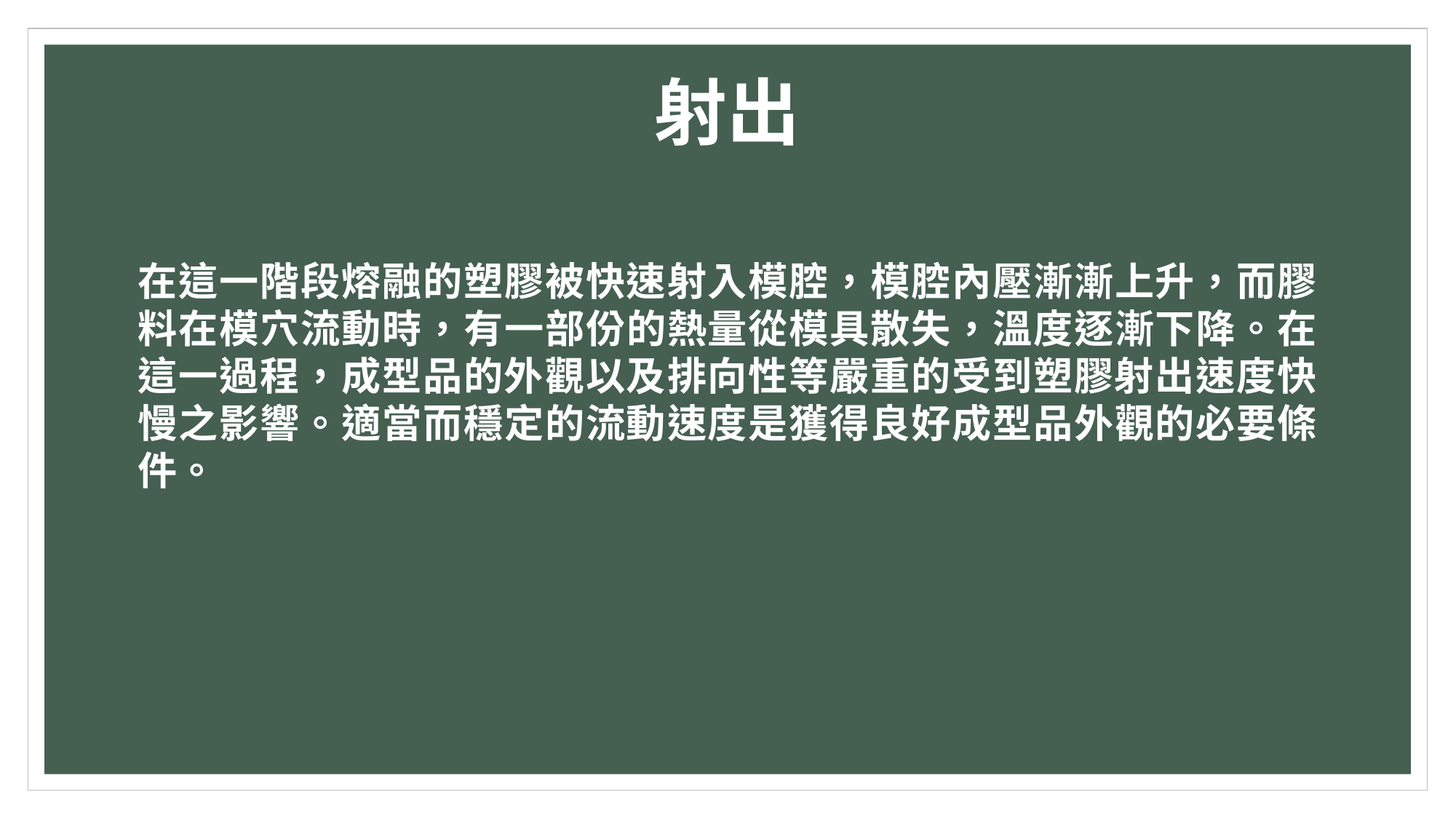

射出
在這一階段熔融的塑膠被快速射入模腔，模腔內壓漸漸上升，而膠 料在模穴流動時，有一部份的熱量從模具散失，溫度逐漸下降。在 這一過程，成型品的外觀以及排向性等嚴重的受到塑膠射出速度快 慢之影響。適當而穩定的流動速度是獲得良好成型品外觀的必要條 件。